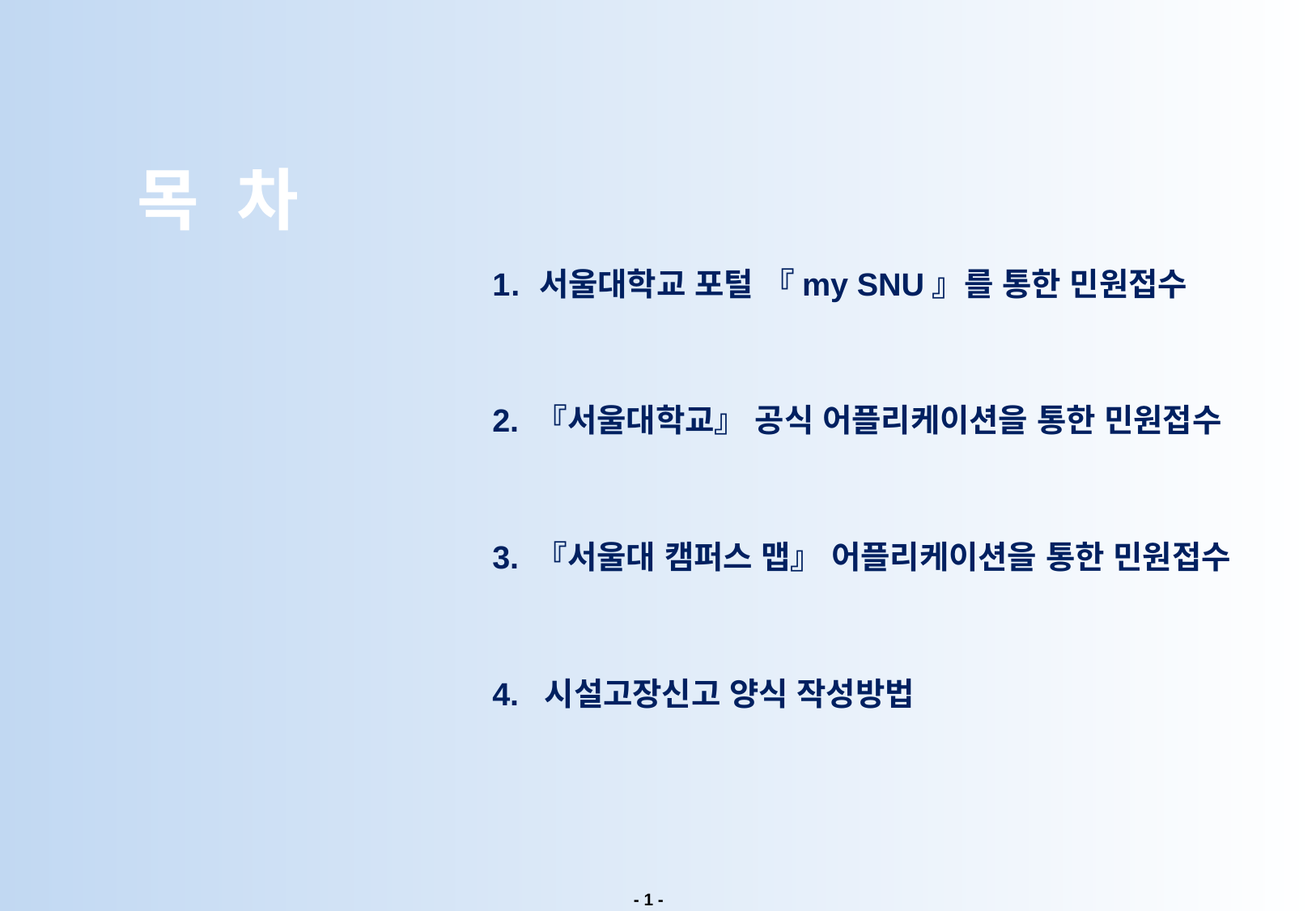

목  차
 서울대학교 포털 『my SNU』를 통한 민원접수
2. 『서울대학교』 공식 어플리케이션을 통한 민원접수
3. 『서울대 캠퍼스 맵』 어플리케이션을 통한 민원접수
4.  시설고장신고 양식 작성방법
- 1 -